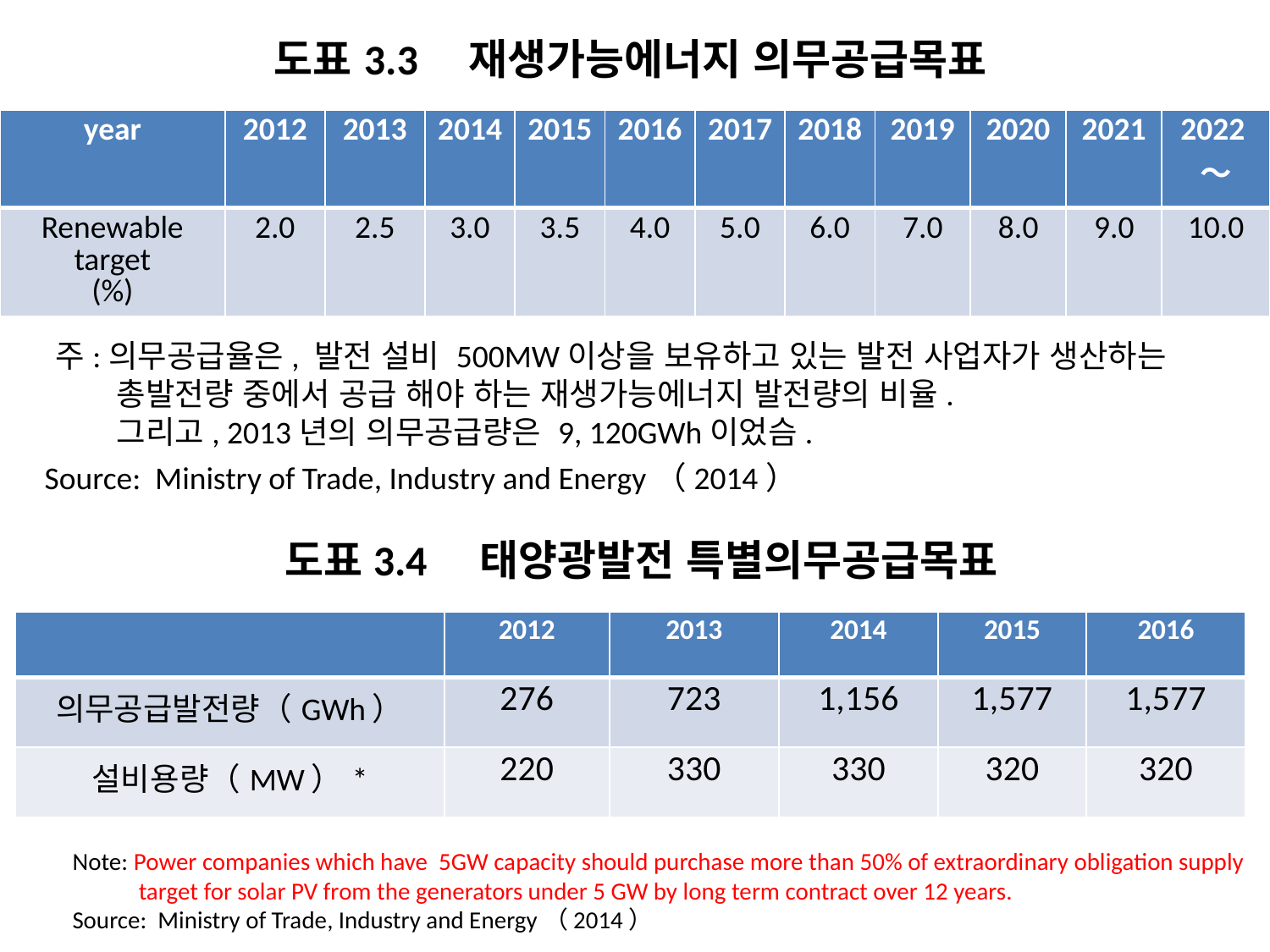

도표3.3　재생가능에너지 의무공급목표
| year | 2012 | 2013 | 2014 | 2015 | 2016 | 2017 | 2018 | 2019 | 2020 | 2021 | 2022～ |
| --- | --- | --- | --- | --- | --- | --- | --- | --- | --- | --- | --- |
| Renewable target (%) | 2.0 | 2.5 | 3.0 | 3.5 | 4.0 | 5.0 | 6.0 | 7.0 | 8.0 | 9.0 | 10.0 |

주:의무공급율은, 발전 설비 500MW이상을 보유하고 있는 발전 사업자가 생산하는
      총발전량 중에서 공급 해야 하는 재생가능에너지 발전량의 비율.
      그리고, 2013년의 의무공급량은 9, 120GWh이었슴.
Source:  Ministry of Trade, Industry and Energy（2014）
도표3.4　태양광발전 특별의무공급목표
|  | 2012 | 2013 | 2014 | 2015 | 2016 |
| --- | --- | --- | --- | --- | --- |
| 의무공급발전량（GWh） | 276 | 723 | 1,156 | 1,577 | 1,577 |
| 설비용량（MW）\* | 220 | 330 | 330 | 320 | 320 |

Note: Power companies which have  5GW capacity should purchase more than 50% of extraordinary obligation supply
            target for solar PV from the generators under 5 GW by long term contract over 12 years.
Source:  Ministry of Trade, Industry and Energy（2014）